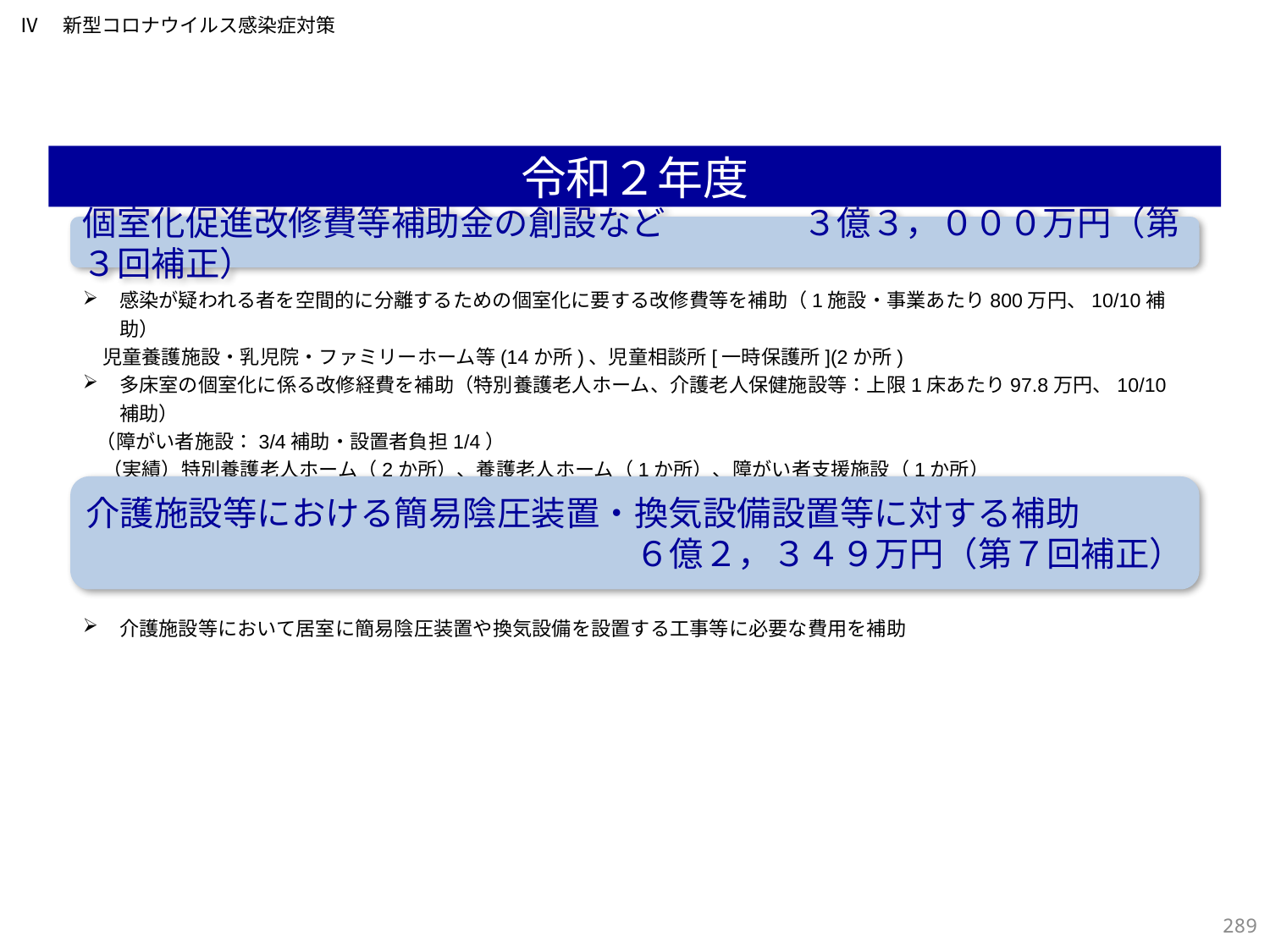

Ⅳ　新型コロナウイルス感染症対策
令和２年度
個室化促進改修費等補助金の創設など　　　　３億３，０００万円（第３回補正）
感染が疑われる者を空間的に分離するための個室化に要する改修費等を補助（1施設・事業あたり800万円、10/10補助）
　児童養護施設・乳児院・ファミリーホーム等(14か所)、児童相談所[一時保護所](2か所)
多床室の個室化に係る改修経費を補助（特別養護老人ホーム、介護老人保健施設等：上限1床あたり97.8万円、10/10補助）
  （障がい者施設：3/4補助・設置者負担1/4）
　（実績）特別養護老人ホーム（2か所）、養護老人ホーム（1か所）、障がい者支援施設（1か所）

介護施設等における簡易陰圧装置・換気設備設置等に対する補助
　　　　６億２，３４９万円（第７回補正）
介護施設等において居室に簡易陰圧装置や換気設備を設置する工事等に必要な費用を補助
289